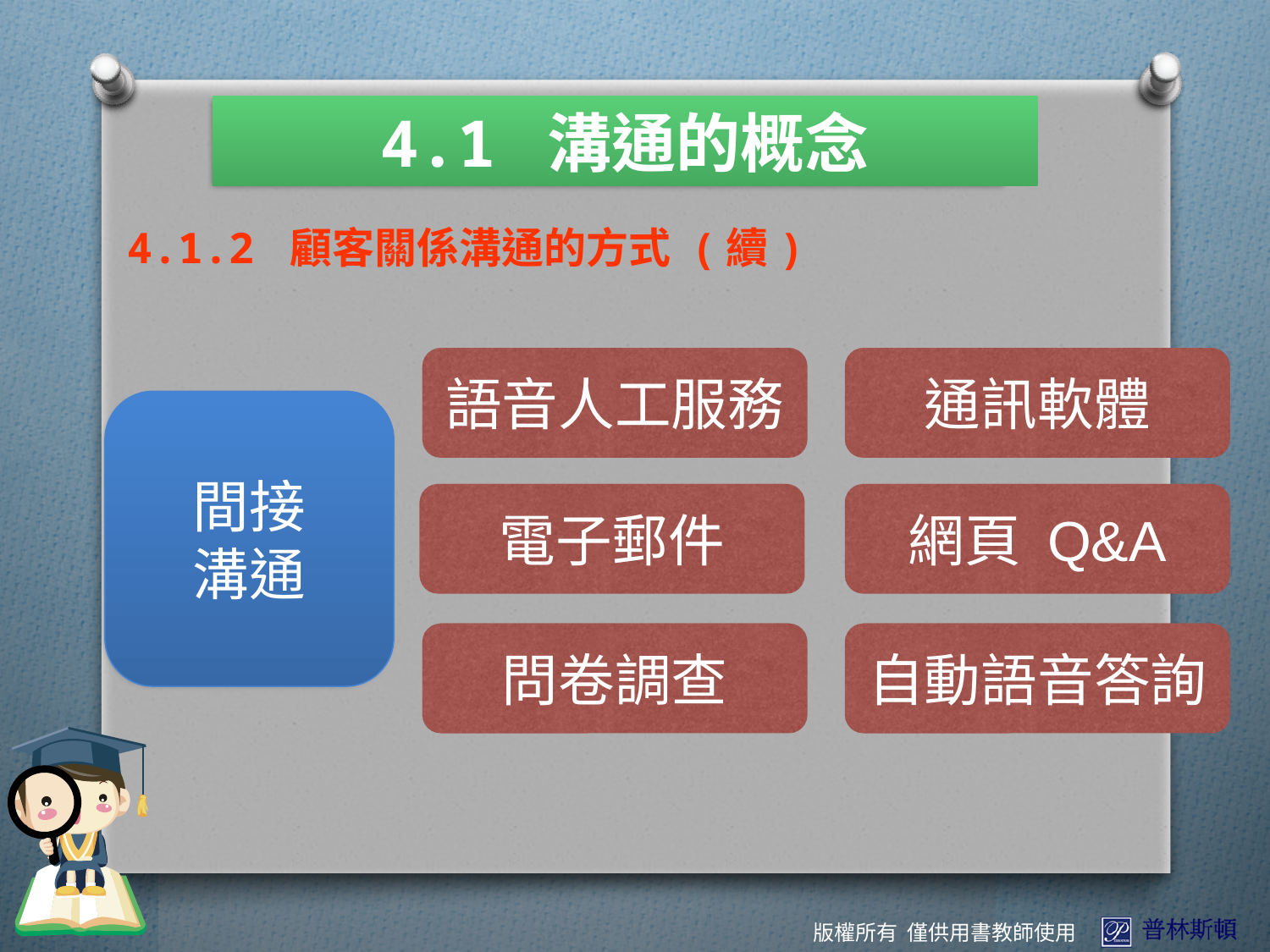

4.1 溝通的概念
4.1.2 顧客關係溝通的方式 (續)
語音人工服務
通訊軟體
間接
溝通
電子郵件
網頁 Q&A
問卷調查
自動語音答詢